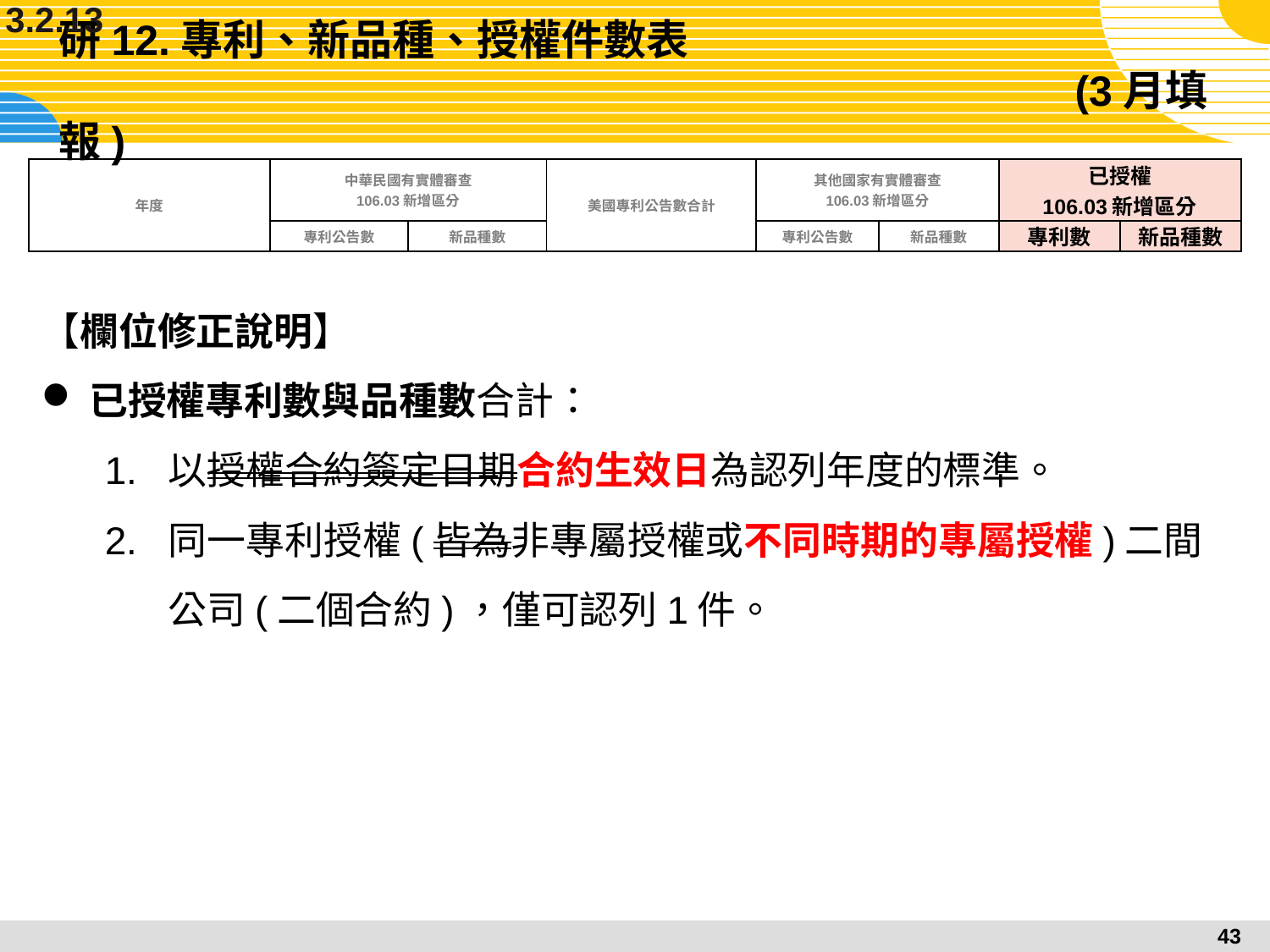

3.2.13
# 研12.專利、新品種、授權件數表													(3月填報)
| 年度 | 中華民國有實體審查 106.03新增區分 |  | 美國專利公告數合計 | 其他國家有實體審查 106.03新增區分 |  | 已授權 106.03新增區分 |  |
| --- | --- | --- | --- | --- | --- | --- | --- |
|  | 專利公告數 | 新品種數 |  | 專利公告數 | 新品種數 | 專利數 | 新品種數 |
【欄位修正說明】
已授權專利數與品種數合計：
以授權合約簽定日期合約生效日為認列年度的標準。
同一專利授權(皆為非專屬授權或不同時期的專屬授權)二間公司(二個合約)，僅可認列1件。